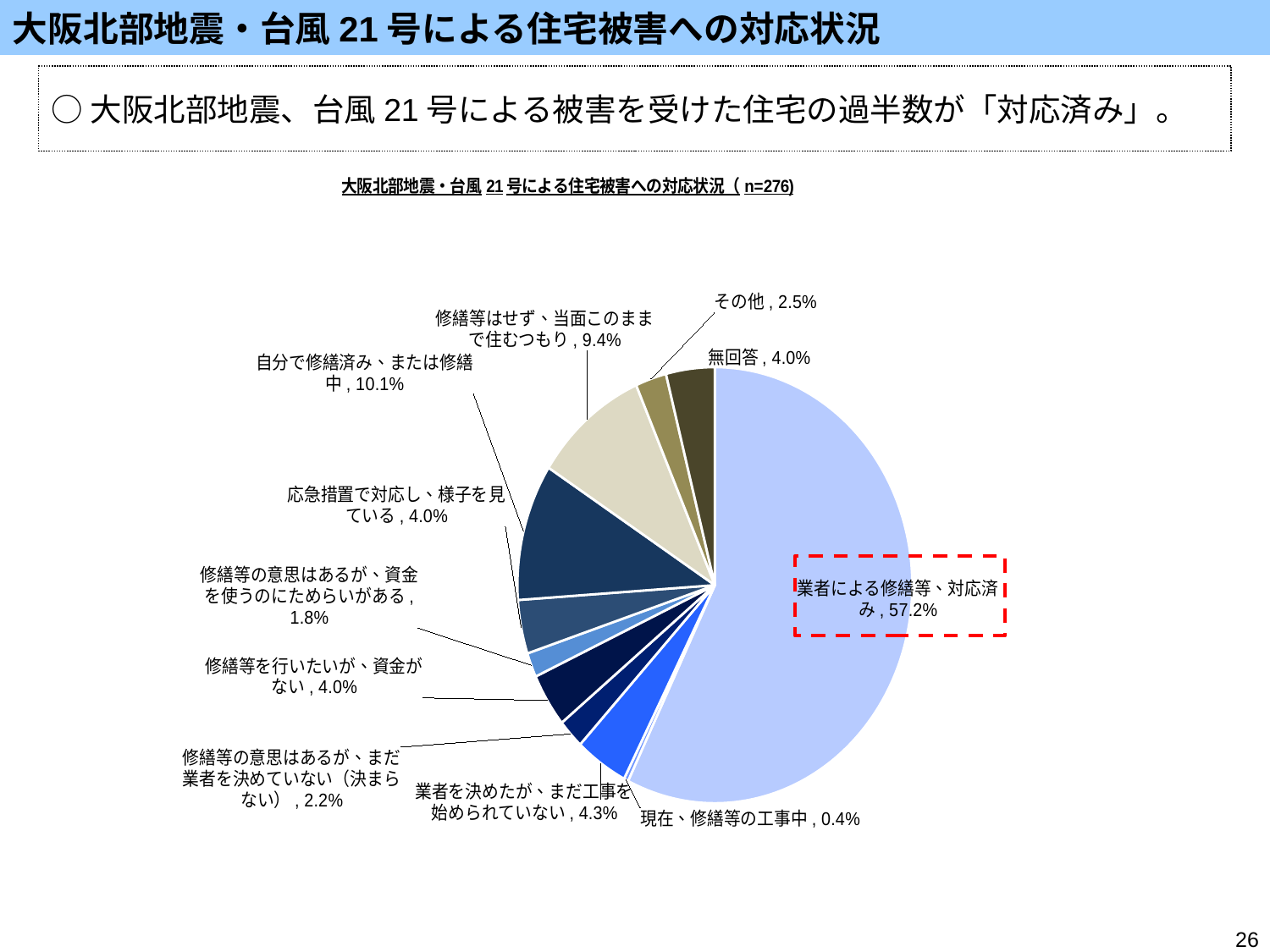

大阪北部地震・台風21号による住宅被害への対応状況
○大阪北部地震、台風21号による被害を受けた住宅の過半数が「対応済み」。

### Chart: 大阪北部地震・台風21号による住宅被害への対応状況（n=276)

| Category |  |
|---|---|
| 業者による修繕等、対応済み | 0.572463768115942 |
| 現在、修繕等の工事中 | 0.0036231884057971015 |
| 業者を決めたが、まだ工事を始められていない | 0.043478260869565216 |
| 修繕等の意思はあるが、まだ業者を決めていない（決まらない） | 0.021739130434782608 |
| 修繕等を行いたいが、資金がない | 0.03985507246376811 |
| 修繕等の意思はあるが、資金を使うのにためらいがある | 0.018115942028985508 |
| 応急措置で対応し、様子を見ている | 0.03985507246376811 |
| 自分で修繕済み、または修繕中 | 0.10144927536231885 |
| 修繕等はせず、当面このままで住むつもり | 0.09420289855072464 |
| その他 | 0.025362318840579712 |
| 無回答 | 0.03985507246376811 |
26